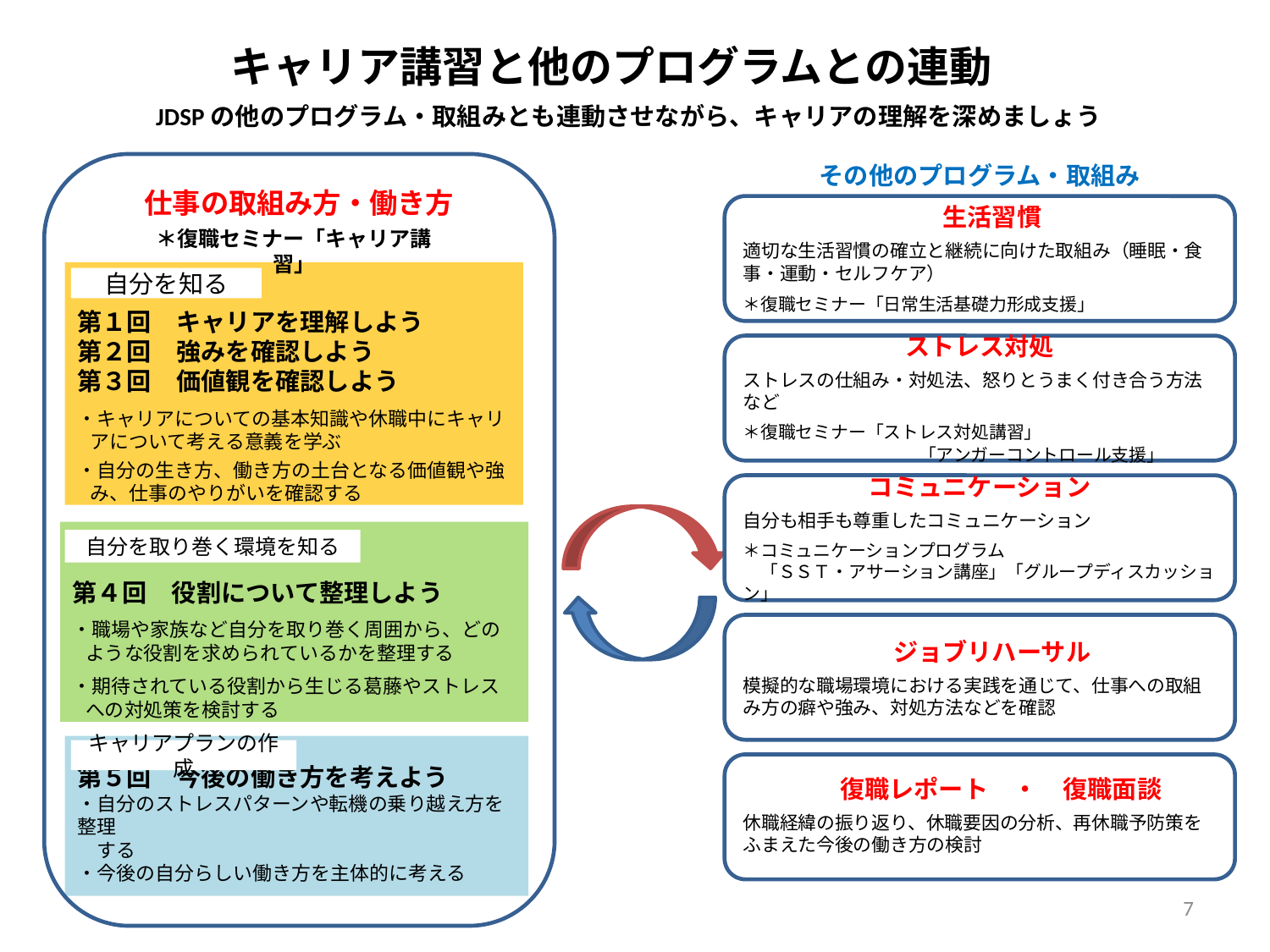

キャリア講習と他のプログラムとの連動
JDSPの他のプログラム・取組みとも連動させながら、キャリアの理解を深めましょう
仕事の取組み方・働き方
その他のプログラム・取組み
　生活習慣
適切な生活習慣の確立と継続に向けた取組み（睡眠・食事・運動・セルフケア）
＊復職セミナー「日常生活基礎力形成支援」
＊復職セミナー「キャリア講習」

第１回　キャリアを理解しよう
第２回　強みを確認しよう
第３回　価値観を確認しよう
・キャリアについての基本知識や休職中にキャリアについて考える意義を学ぶ
・自分の生き方、働き方の土台となる価値観や強み、仕事のやりがいを確認する
自分を知る
ストレス対処
ストレスの仕組み・対処法、怒りとうまく付き合う方法など
＊復職セミナー「ストレス対処講習」
　　　　　　　　　　「アンガーコントロール支援」
コミュニケーション
自分も相手も尊重したコミュニケーション
＊コミュニケーションプログラム
　「ＳＳＴ・アサーション講座」「グループディスカッション」

第４回　役割について整理しよう
・職場や家族など自分を取り巻く周囲から、どのような役割を求められているかを整理する
・期待されている役割から生じる葛藤やストレスへの対処策を検討する

自分を取り巻く環境を知る

　ジョブリハーサル
模擬的な職場環境における実践を通じて、仕事への取組み方の癖や強み、対処方法などを確認

第５回　今後の働き方を考えよう
・自分のストレスパターンや転機の乗り越え方を整理
　する
・今後の自分らしい働き方を主体的に考える

キャリアプランの作成

　　復職レポート　・　復職面談
休職経緯の振り返り、休職要因の分析、再休職予防策をふまえた今後の働き方の検討

7